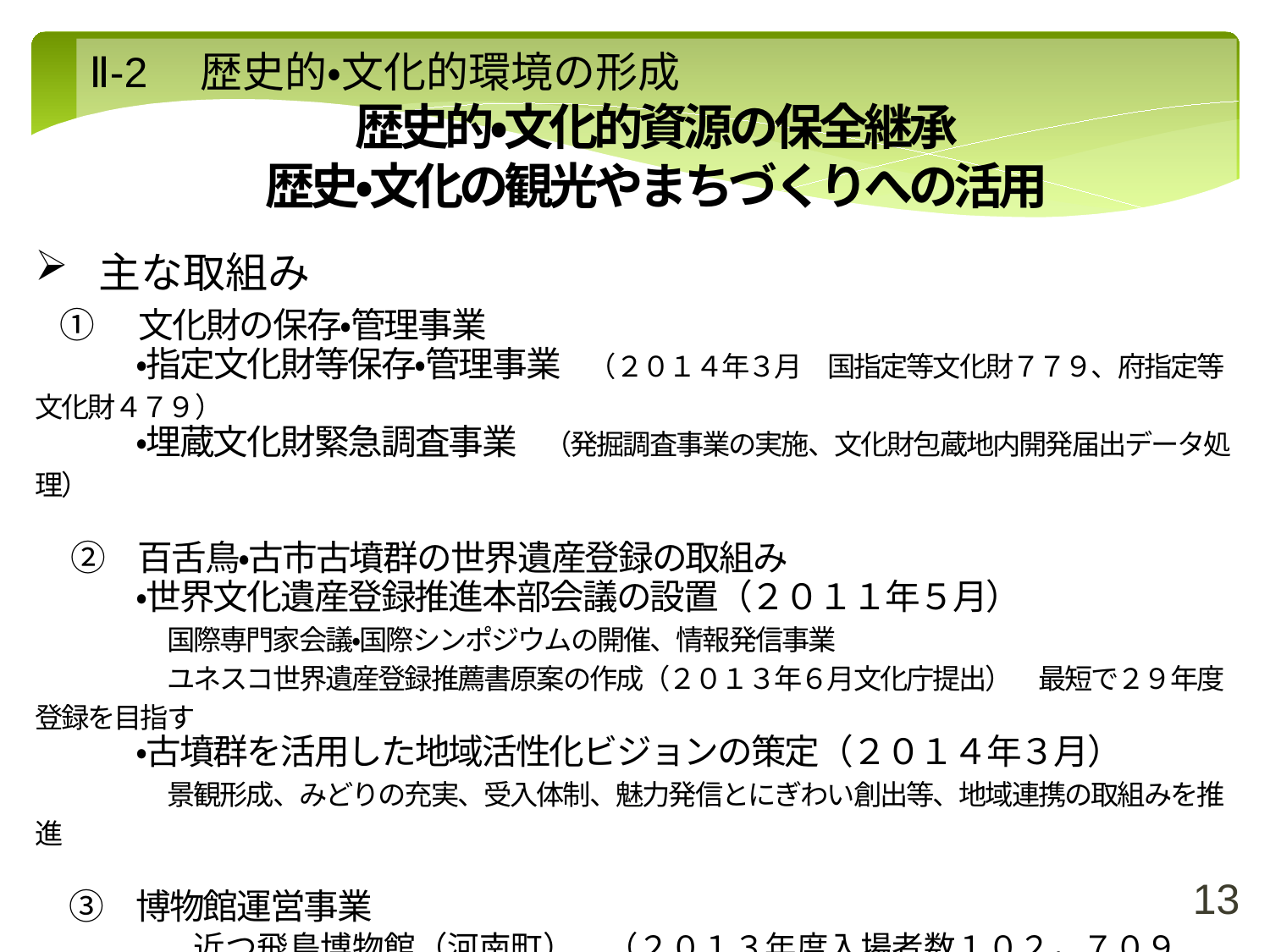

Ⅱ-2　歴史的・文化的環境の形成
歴史的・文化的資源の保全継承
歴史・文化の観光やまちづくりへの活用
| 主な取組み ①　文化財の保存・管理事業 　　　・指定文化財等保存・管理事業　（２０１４年３月　国指定等文化財７７９、府指定等文化財４７９） 　　　・埋蔵文化財緊急調査事業　（発掘調査事業の実施、文化財包蔵地内開発届出データ処理） 　②　百舌鳥・古市古墳群の世界遺産登録の取組み 　　　・世界文化遺産登録推進本部会議の設置（２０１１年５月） 　　　　　国際専門家会議・国際シンポジウムの開催、情報発信事業 　　　　　ユネスコ世界遺産登録推薦書原案の作成（２０１３年６月文化庁提出）　最短で２９年度登録を目指す 　　　・古墳群を活用した地域活性化ビジョンの策定（２０１４年３月） 　　　　　景観形成、みどりの充実、受入体制、魅力発信とにぎわい創出等、地域連携の取組みを推進 　③　博物館運営事業 　　　　　近つ飛鳥博物館（河南町）　（２０１３年度入場者数１０２，７０９人） 　　　　　弥生文化博物館（和泉市）　（同　６１，０２４人） 　　　　　日本民家集落博物館（豊中市）　（同　３４，９６２人） |
| --- |
|  |
13